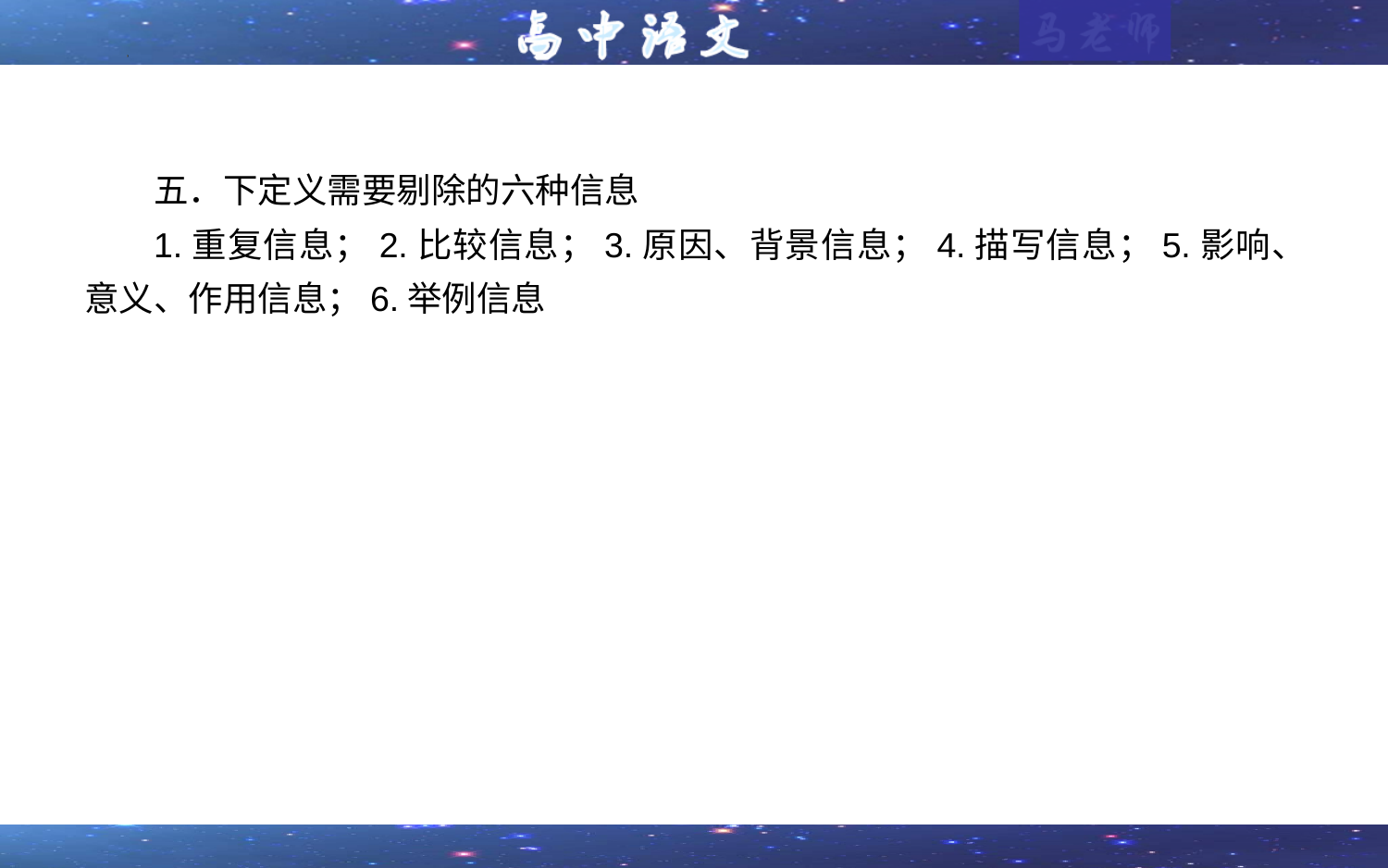

五．下定义需要剔除的六种信息
1.重复信息；2.比较信息；3.原因、背景信息；4.描写信息；5.影响、意义、作用信息；6.举例信息